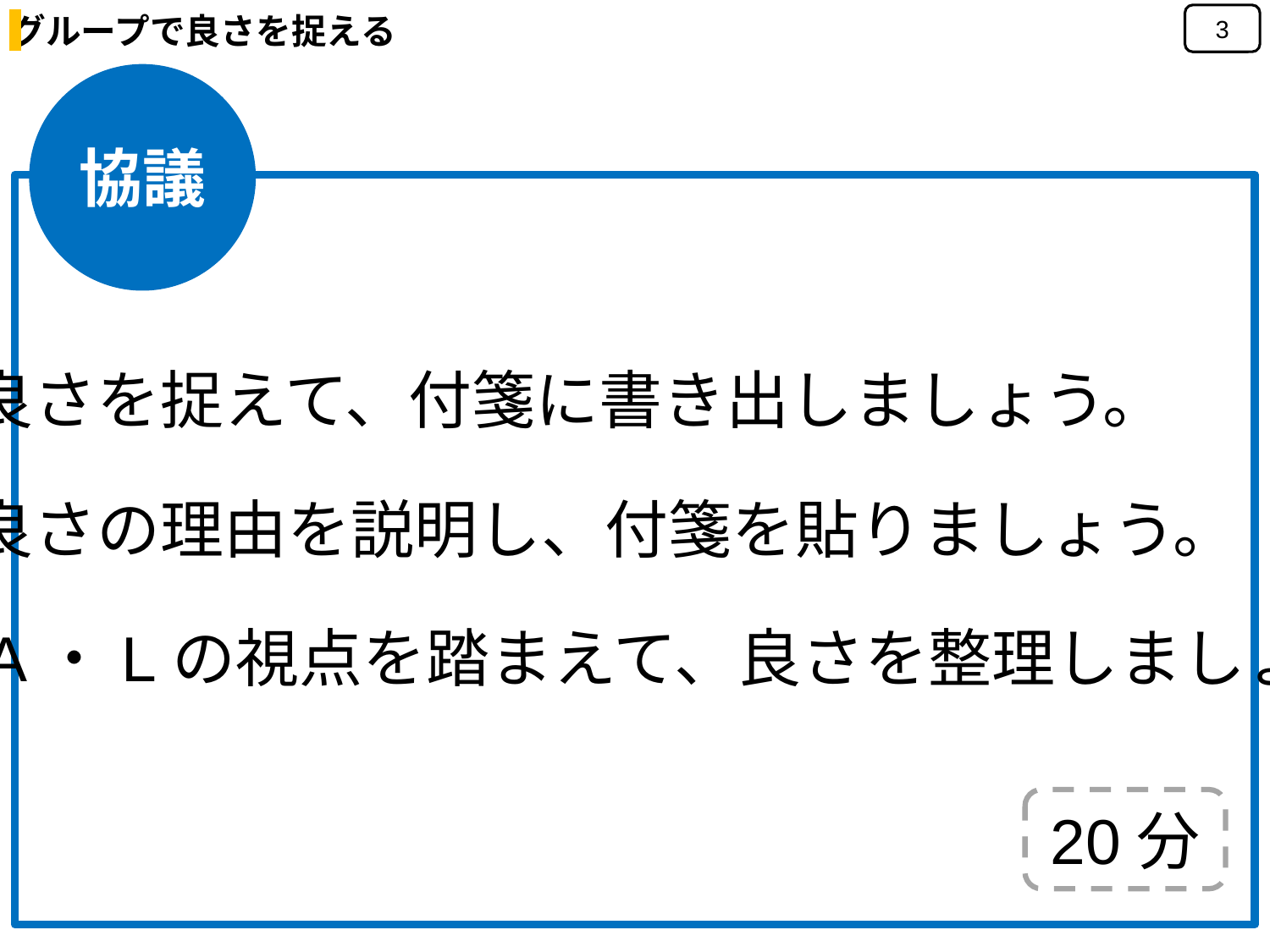

グループで良さを捉える
3

協議

・良さを捉えて、付箋に書き出しましょう。
・良さの理由を説明し、付箋を貼りましょう。
・A・Lの視点を踏まえて、良さを整理しましょう。
20分